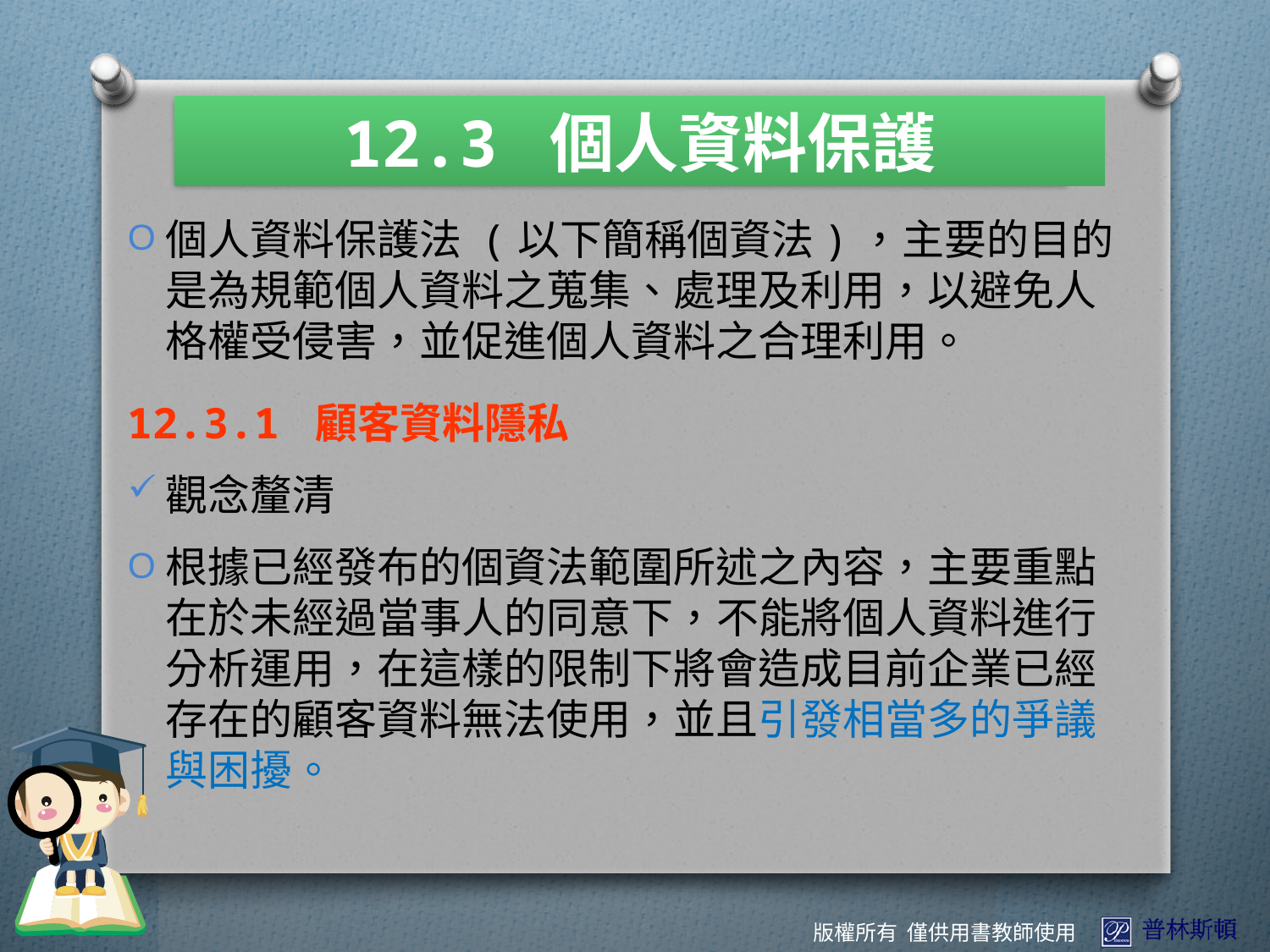

12.3 個人資料保護
個人資料保護法 (以下簡稱個資法)，主要的目的是為規範個人資料之蒐集、處理及利用，以避免人格權受侵害，並促進個人資料之合理利用。
12.3.1 顧客資料隱私
觀念釐清
根據已經發布的個資法範圍所述之內容，主要重點在於未經過當事人的同意下，不能將個人資料進行分析運用，在這樣的限制下將會造成目前企業已經存在的顧客資料無法使用，並且引發相當多的爭議與困擾。